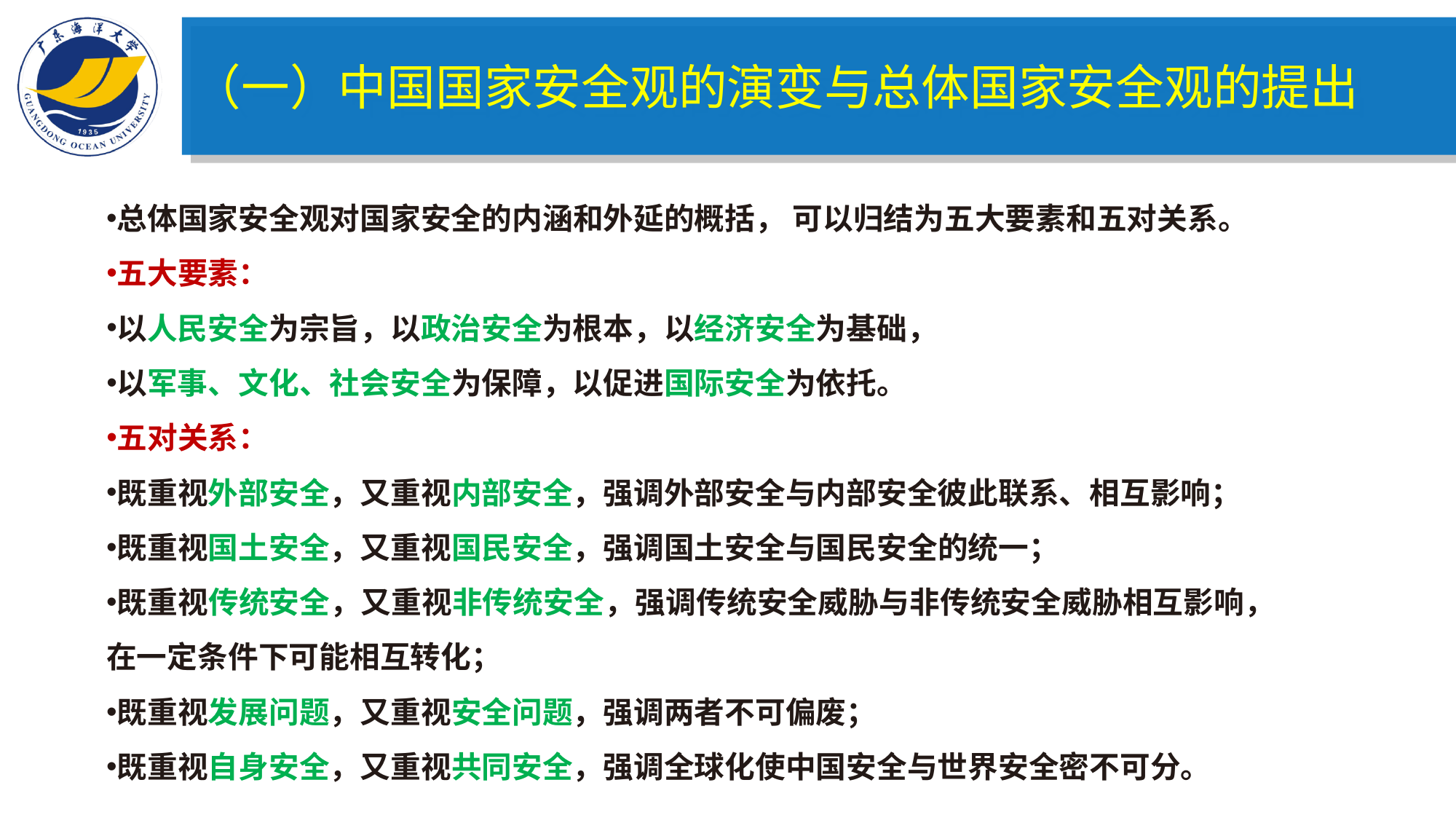

（一）中国国家安全观的演变与总体国家安全观的提出
总体国家安全观对国家安全的内涵和外延的概括， 可以归结为五大要素和五对关系。
五大要素：
以人民安全为宗旨，以政治安全为根本，以经济安全为基础，
以军事、文化、社会安全为保障，以促进国际安全为依托。
五对关系：
既重视外部安全，又重视内部安全，强调外部安全与内部安全彼此联系、相互影响；
既重视国土安全，又重视国民安全，强调国土安全与国民安全的统一；
既重视传统安全，又重视非传统安全，强调传统安全威胁与非传统安全威胁相互影响，在一定条件下可能相互转化；
既重视发展问题，又重视安全问题，强调两者不可偏废；
既重视自身安全，又重视共同安全，强调全球化使中国安全与世界安全密不可分。